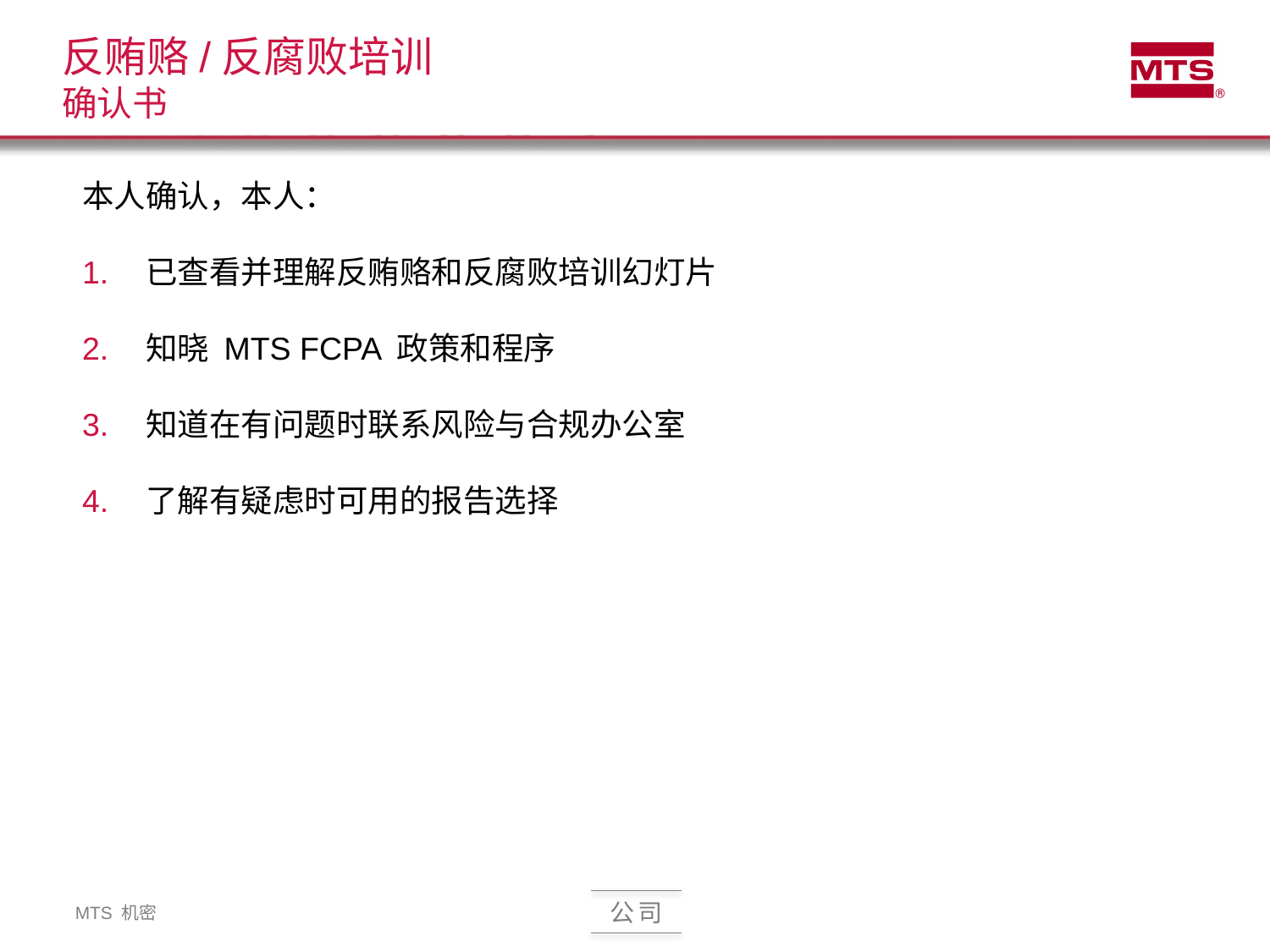

# 反贿赂/反腐败培训 确认书
本人确认，本人：

已查看并理解反贿赂和反腐败培训幻灯片

知晓 MTS FCPA 政策和程序

知道在有问题时联系风险与合规办公室

了解有疑虑时可用的报告选择